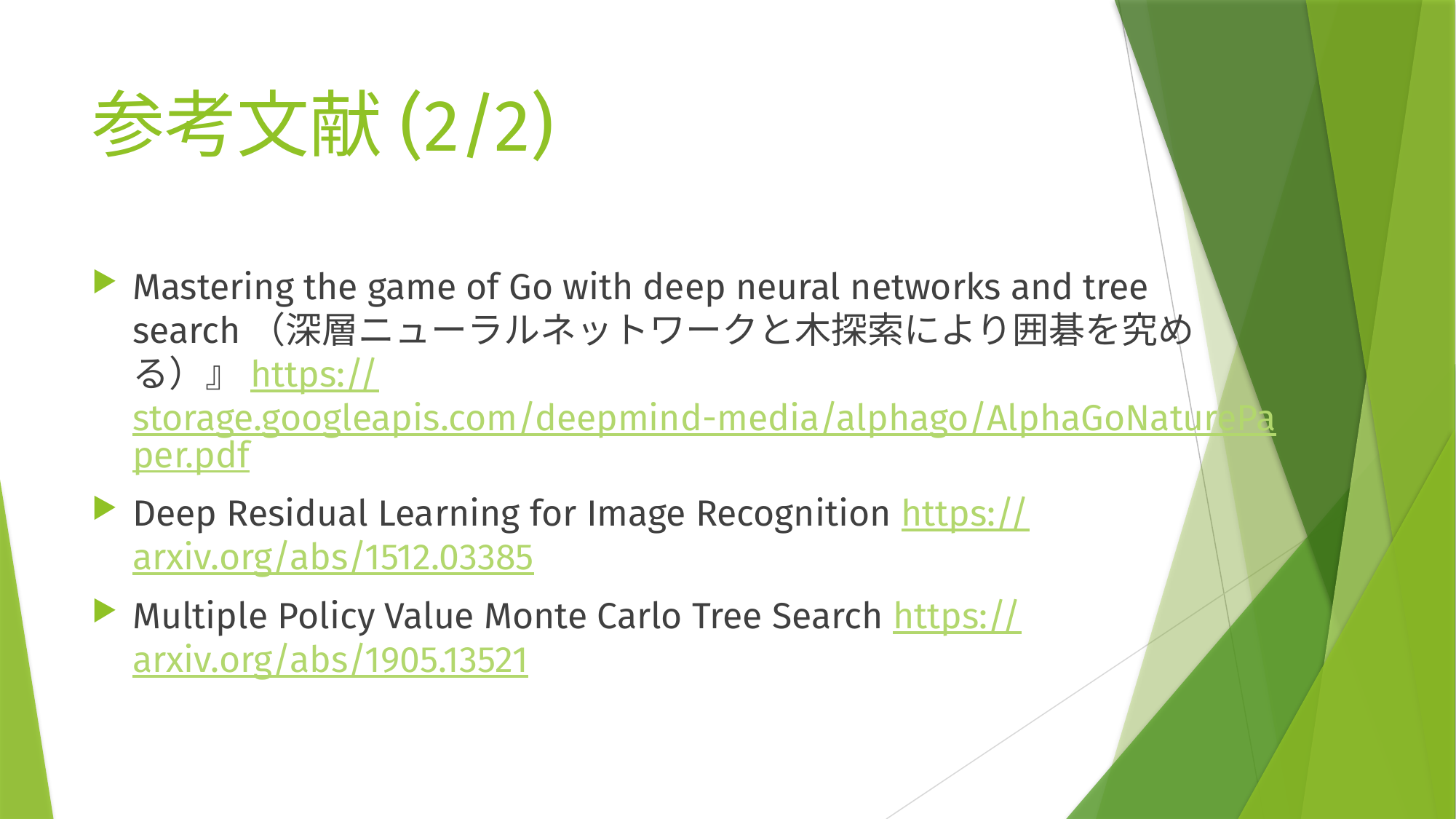

# 参考文献(2/2)
Mastering the game of Go with deep neural networks and tree search（深層ニューラルネットワークと木探索により囲碁を究める）』https://storage.googleapis.com/deepmind-media/alphago/AlphaGoNaturePaper.pdf
Deep Residual Learning for Image Recognition https://arxiv.org/abs/1512.03385
Multiple Policy Value Monte Carlo Tree Search https://arxiv.org/abs/1905.13521